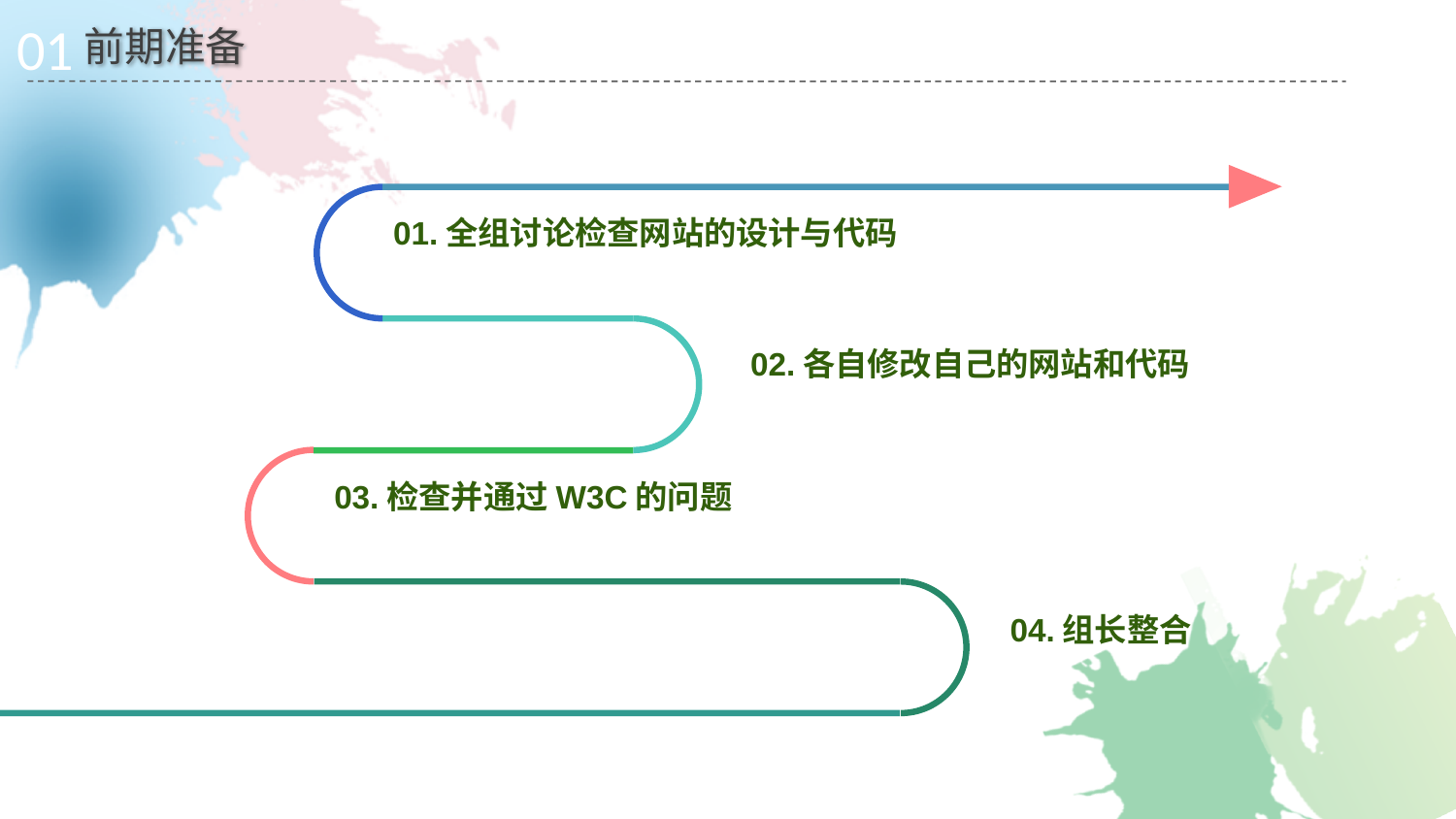

01
前期准备

01.全组讨论检查网站的设计与代码

02.各自修改自己的网站和代码

03.检查并通过W3C的问题

04.组长整合